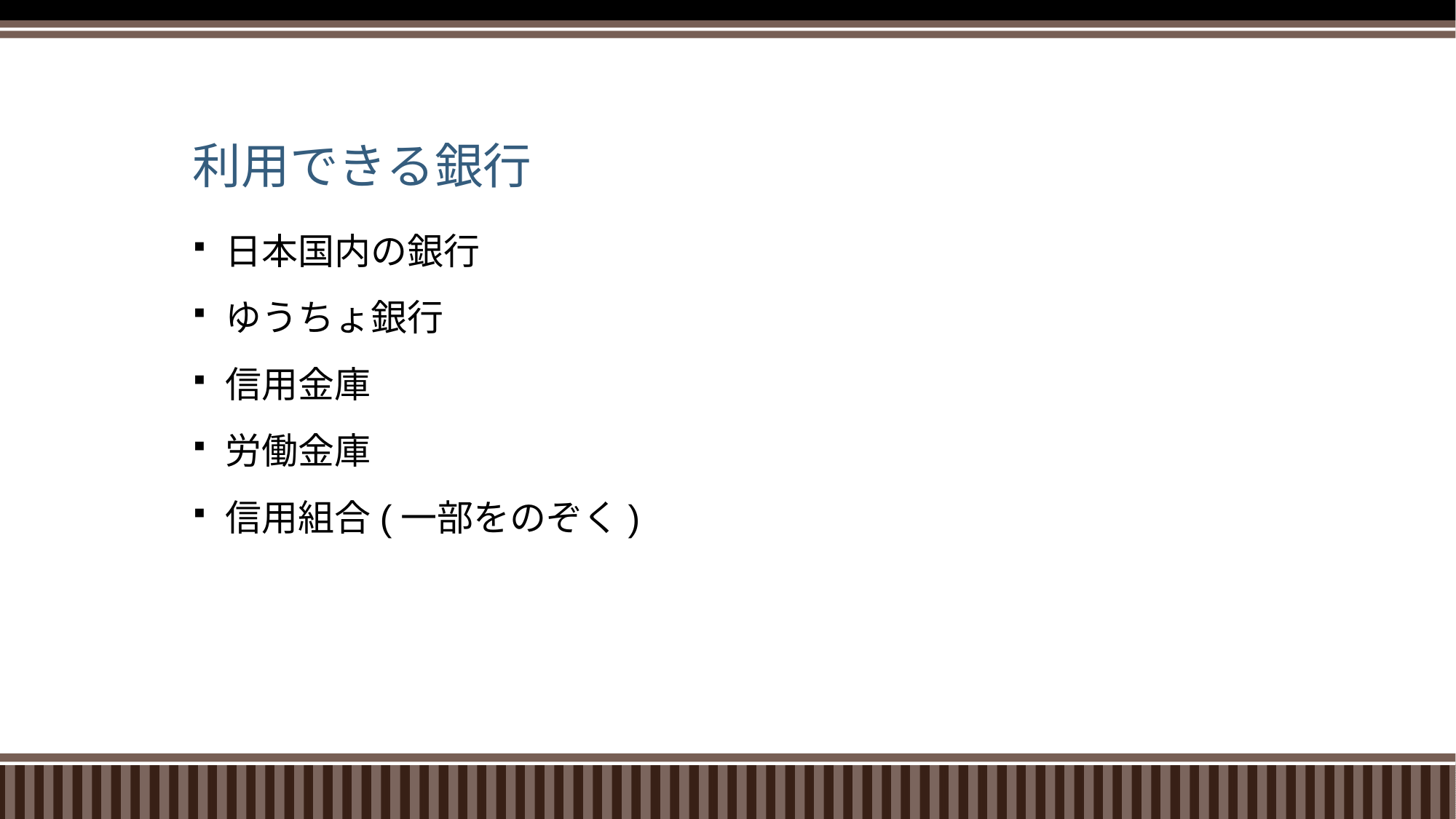

# 利用できる銀行
日本国内の銀行
ゆうちょ銀行
信用金庫
労働金庫
信用組合(一部をのぞく)